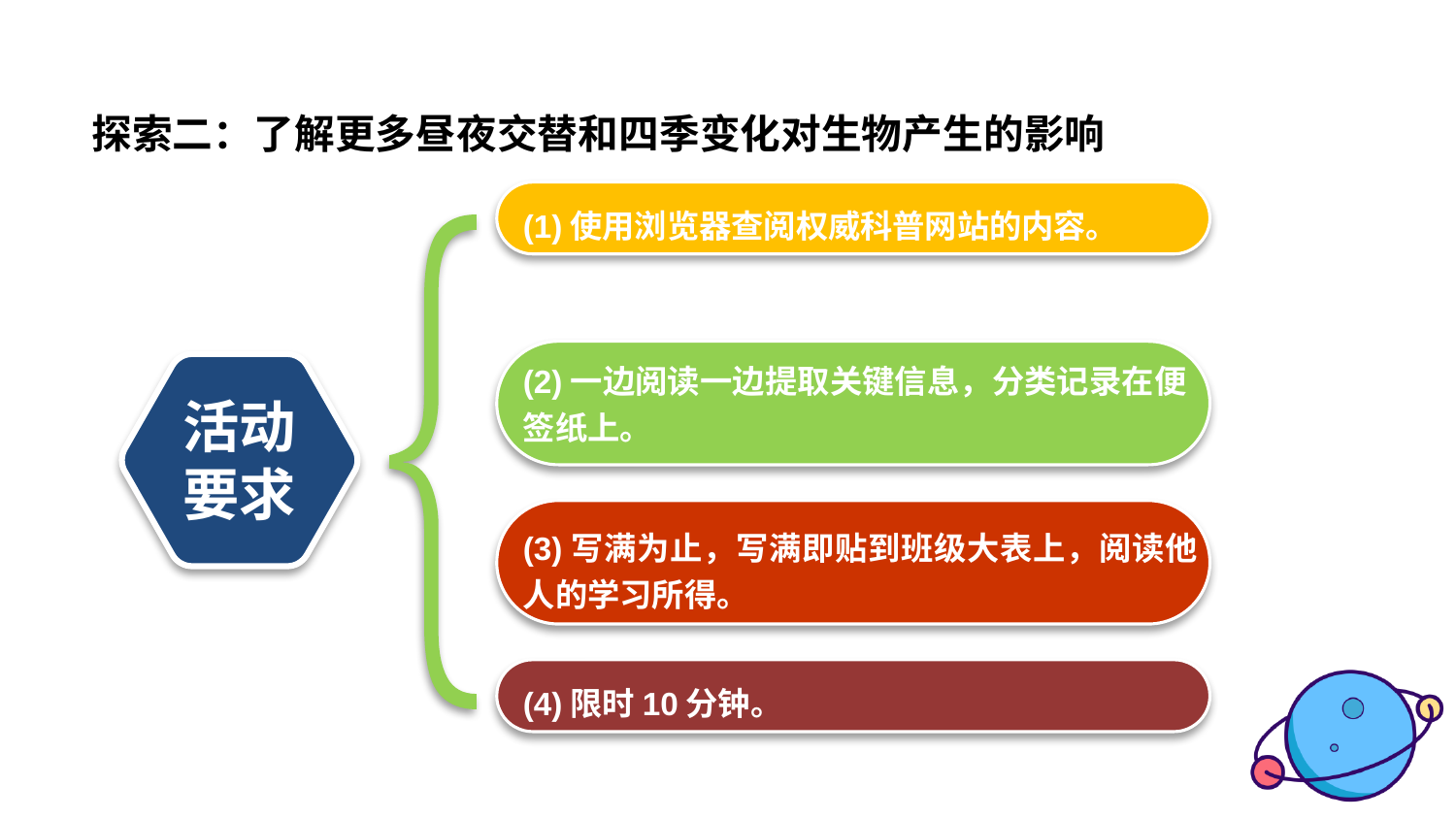

探索二：了解更多昼夜交替和四季变化对生物产生的影响

(1)使用浏览器查阅权威科普网站的内容。

活动要求

(2)一边阅读一边提取关键信息，分类记录在便签纸上。

(3)写满为止，写满即贴到班级大表上，阅读他人的学习所得。

(4)限时10分钟。